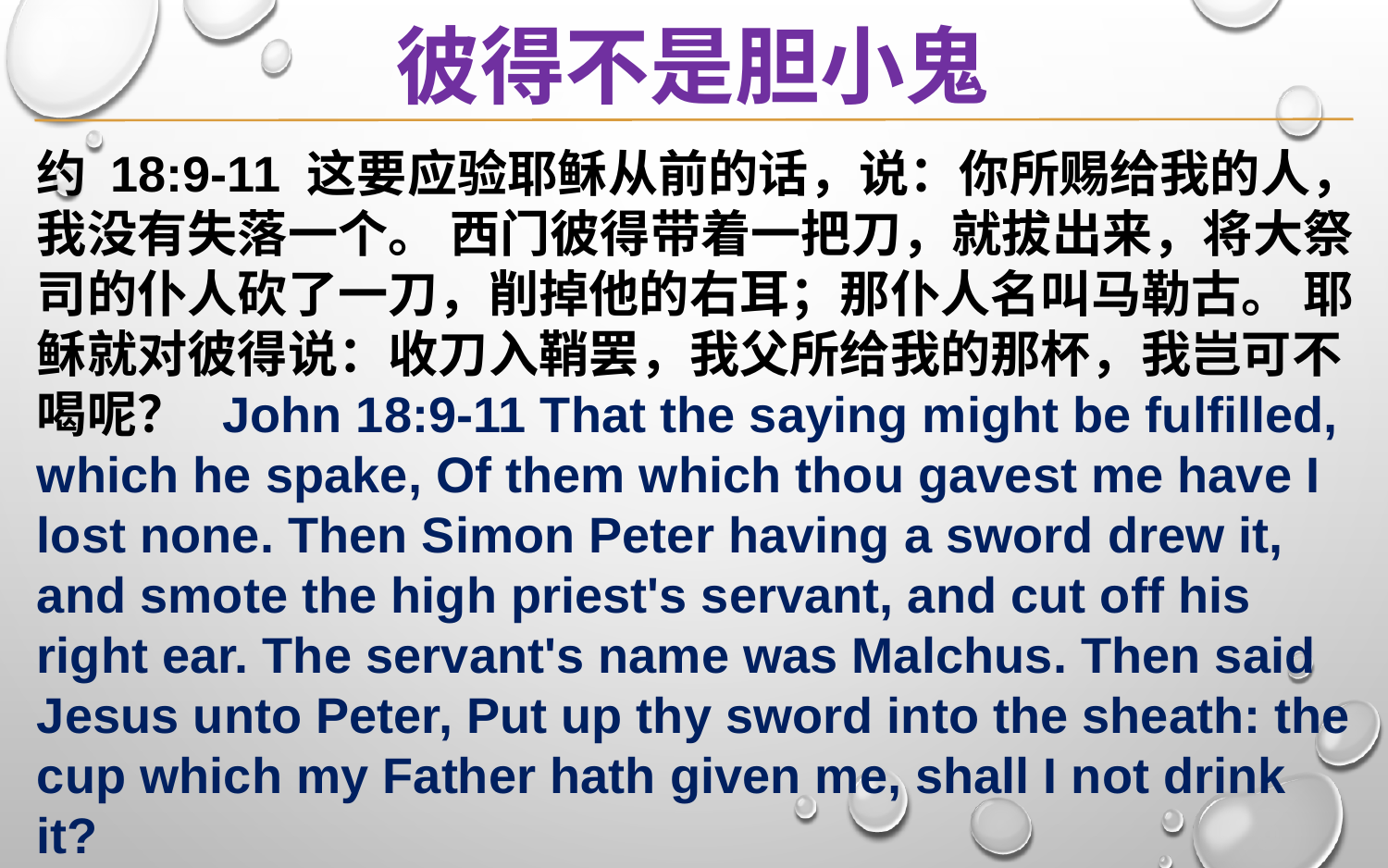

彼得不是胆小鬼
约 18:9-11 这要应验耶稣从前的话，说：你所赐给我的人，我没有失落一个。 西门彼得带着一把刀，就拔出来，将大祭司的仆人砍了一刀，削掉他的右耳；那仆人名叫马勒古。 耶稣就对彼得说：收刀入鞘罢，我父所给我的那杯，我岂可不喝呢？  John 18:9-11 That the saying might be fulfilled, which he spake, Of them which thou gavest me have I lost none. Then Simon Peter having a sword drew it, and smote the high priest's servant, and cut off his right ear. The servant's name was Malchus. Then said Jesus unto Peter, Put up thy sword into the sheath: the cup which my Father hath given me, shall I not drink it?